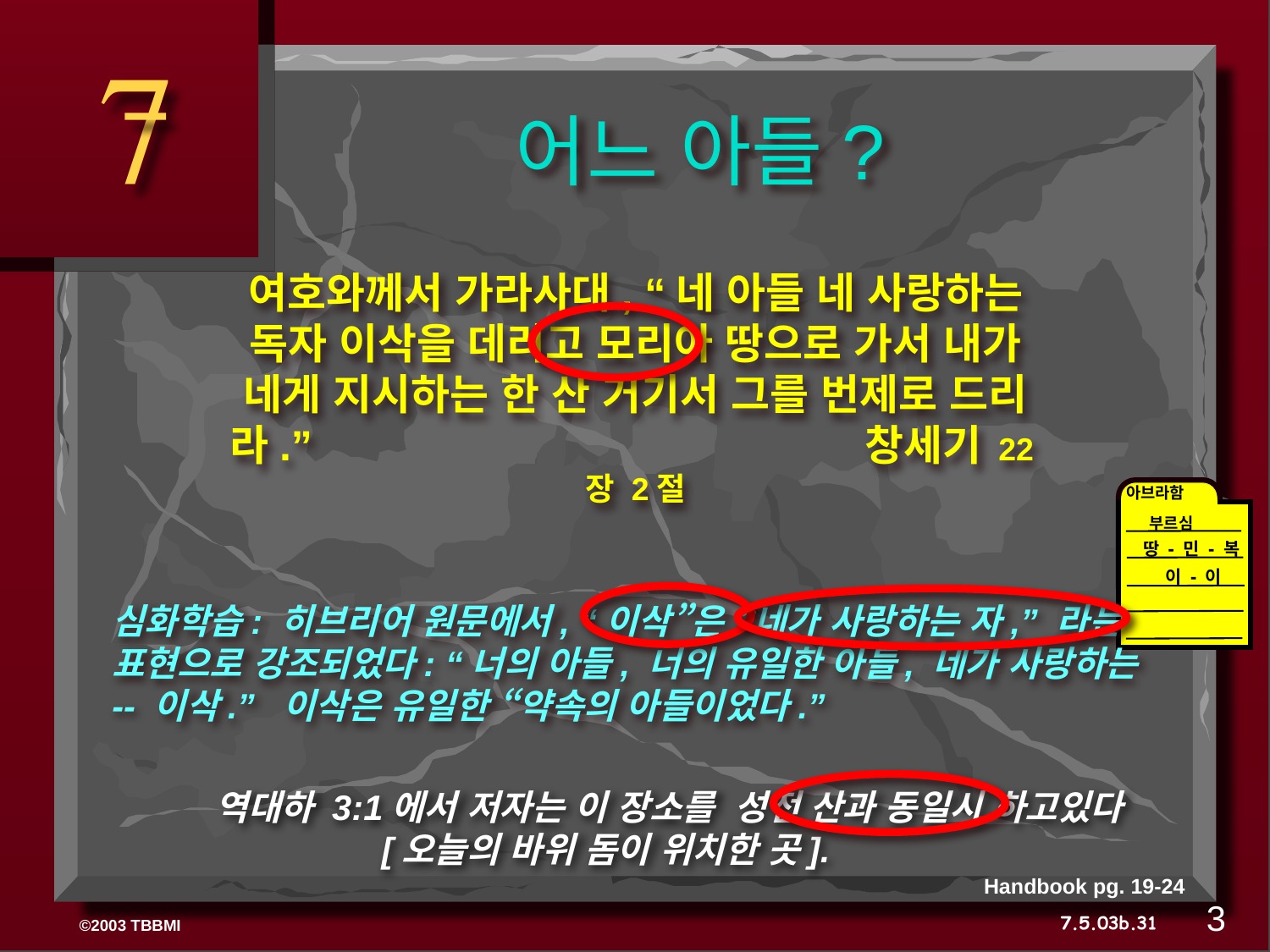

7

어느 아들?
여호와께서 가라사대, “네 아들 네 사랑하는 독자 이삭을 데리고 모리아 땅으로 가서 내가 네게 지시하는 한 산 거기서 그를 번제로 드리라.” 					창세기 22장 2절

아브라함

부르심

땅 - 민 - 복

이 - 이

심화학습: 히브리어 원문에서, “이삭”은 “네가 사랑하는 자,” 라는 표현으로 강조되었다: “너의 아들, 너의 유일한 아들, 네가 사랑하는  -- 이삭.”  이삭은 유일한 “약속의 아들이었다.”

	역대하 3:1에서 저자는 이 장소를  성전 산과 동일시 하고있다 [오늘의 바위 돔이 위치한 곳].
Handbook pg. 19-24
3
31